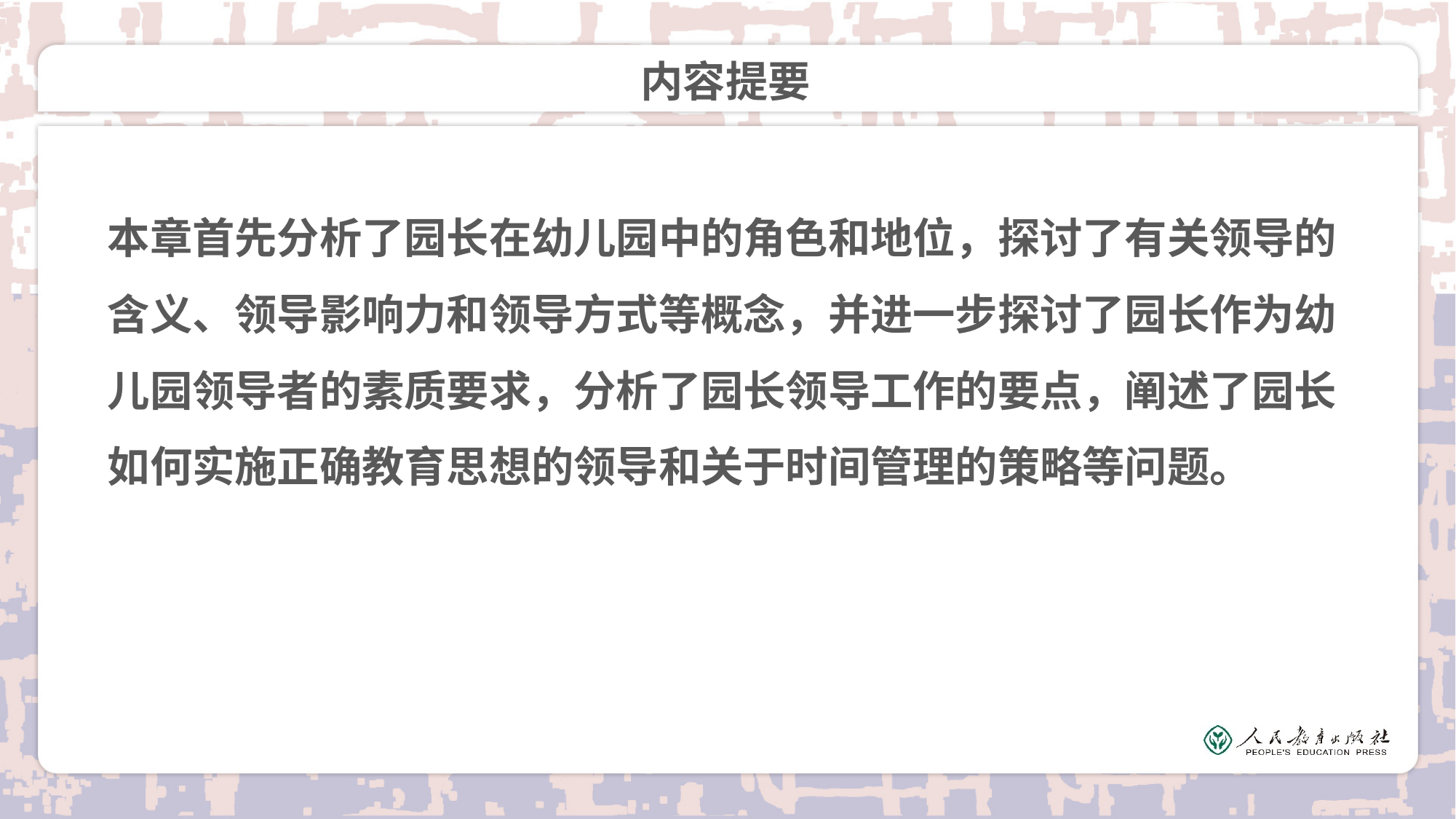

# 内容提要
本章首先分析了园长在幼儿园中的角色和地位，探讨了有关领导的含义、领导影响力和领导方式等概念，并进一步探讨了园长作为幼儿园领导者的素质要求，分析了园长领导工作的要点，阐述了园长如何实施正确教育思想的领导和关于时间管理的策略等问题。